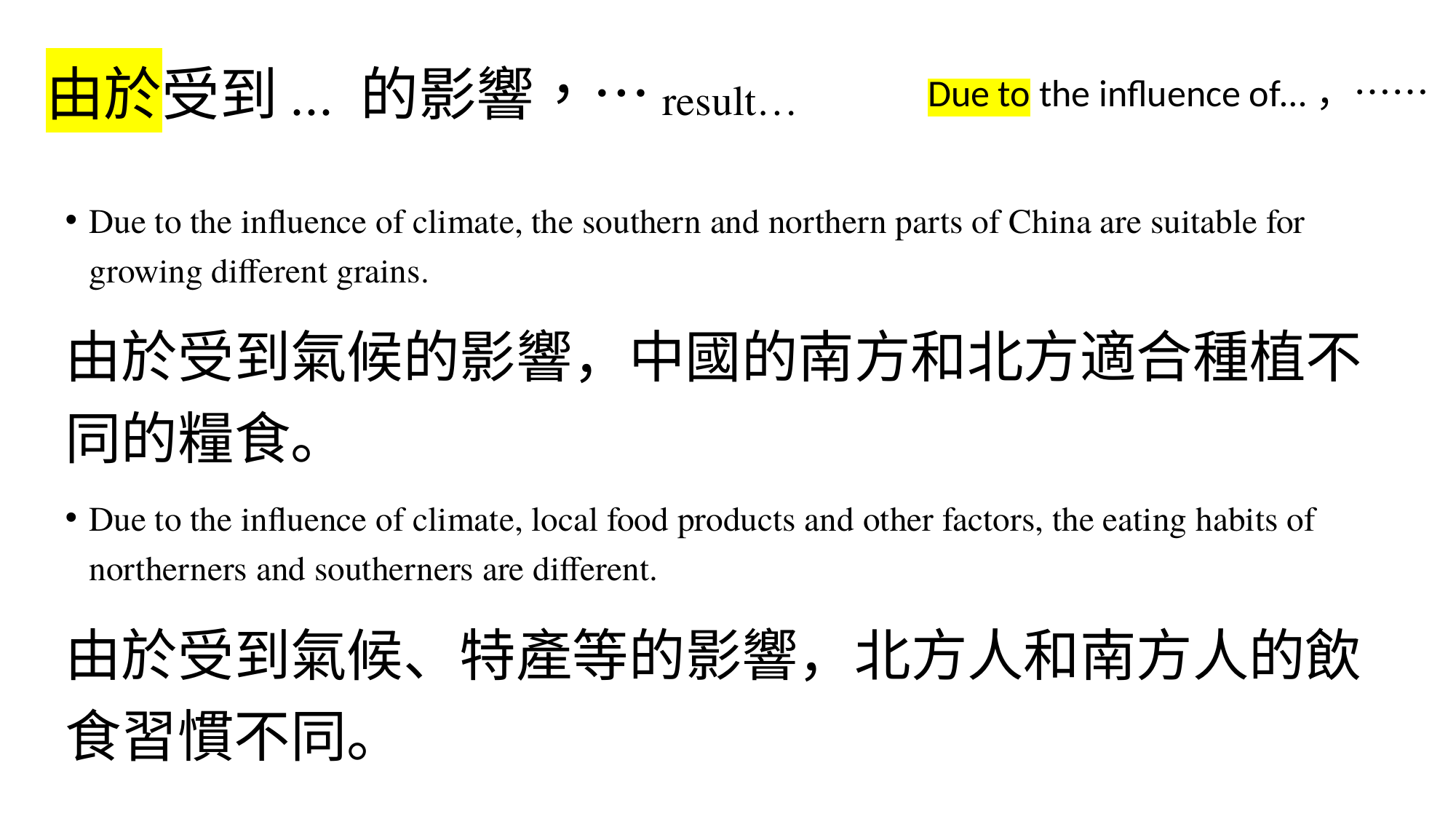

# 由於受到... 的影響，…result…
Due to the influence of…，……
Due to the influence of climate, the southern and northern parts of China are suitable for growing different grains.
由於受到氣候的影響，中國的南方和北方適合種植不同的糧食。
Due to the influence of climate, local food products and other factors, the eating habits of northerners and southerners are different.
由於受到氣候、特產等的影響，北方人和南方人的飲食習慣不同。